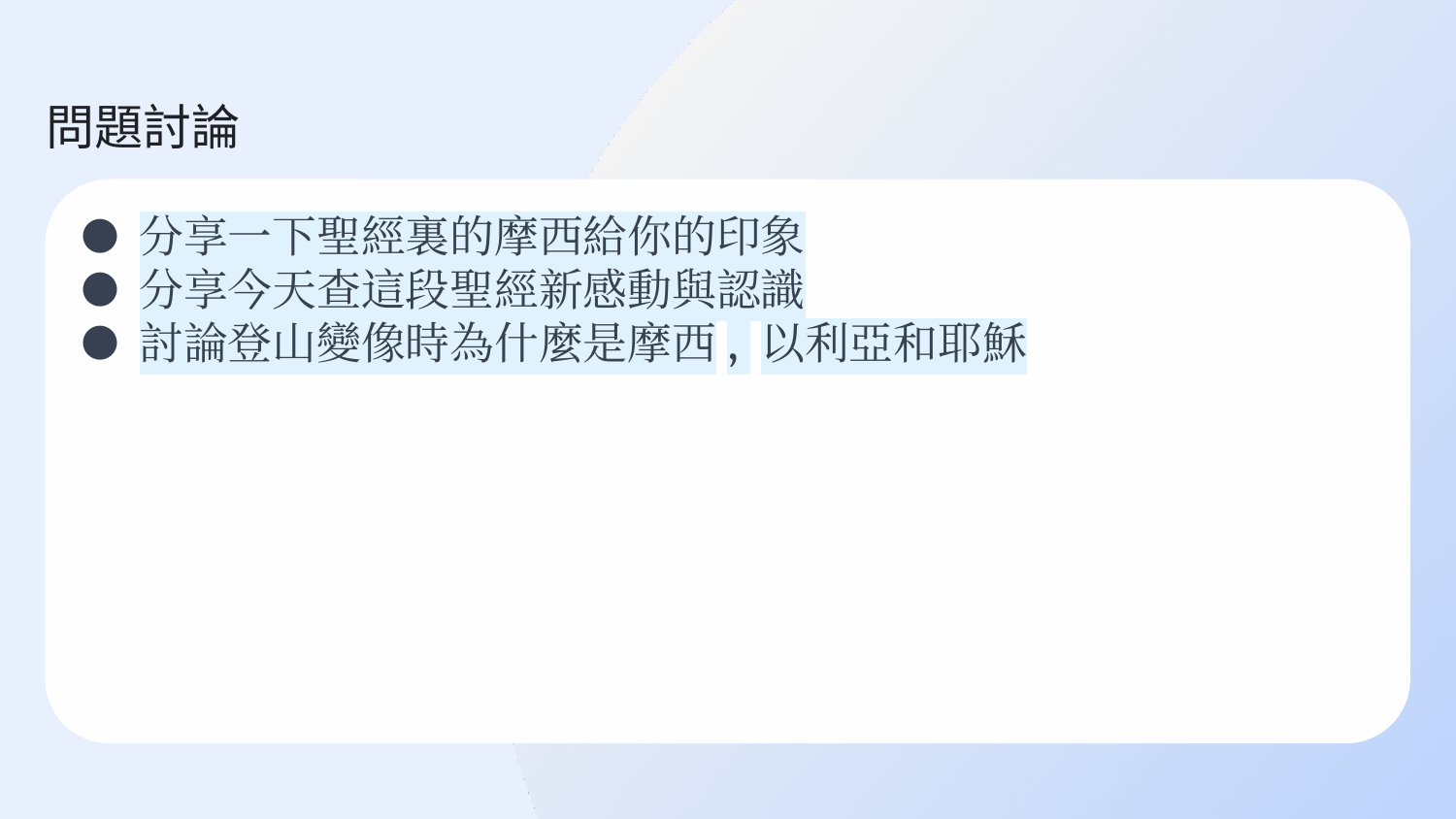

# 問題討論

分享一下聖經裏的摩西給你的印象
分享今天查這段聖經新感動與認識
討論登山變像時為什麼是摩西, 以利亞和耶穌